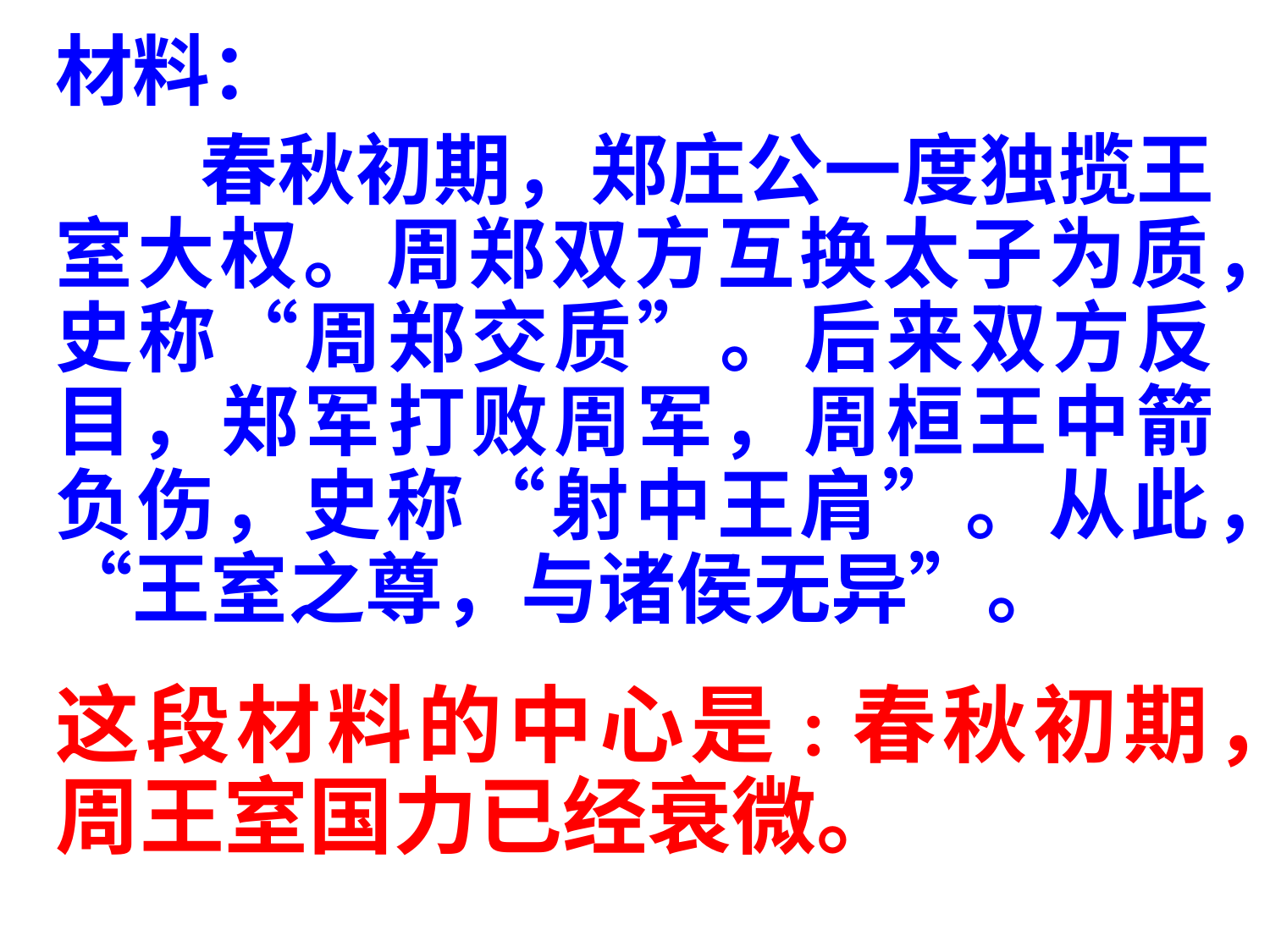

材料：
       春秋初期，郑庄公一度独揽王室大权。周郑双方互换太子为质，史称“周郑交质”。后来双方反目，郑军打败周军，周桓王中箭负伤，史称“射中王肩”。从此，“王室之尊，与诸侯无异”。
这段材料的中心是:春秋初期，周王室国力已经衰微。